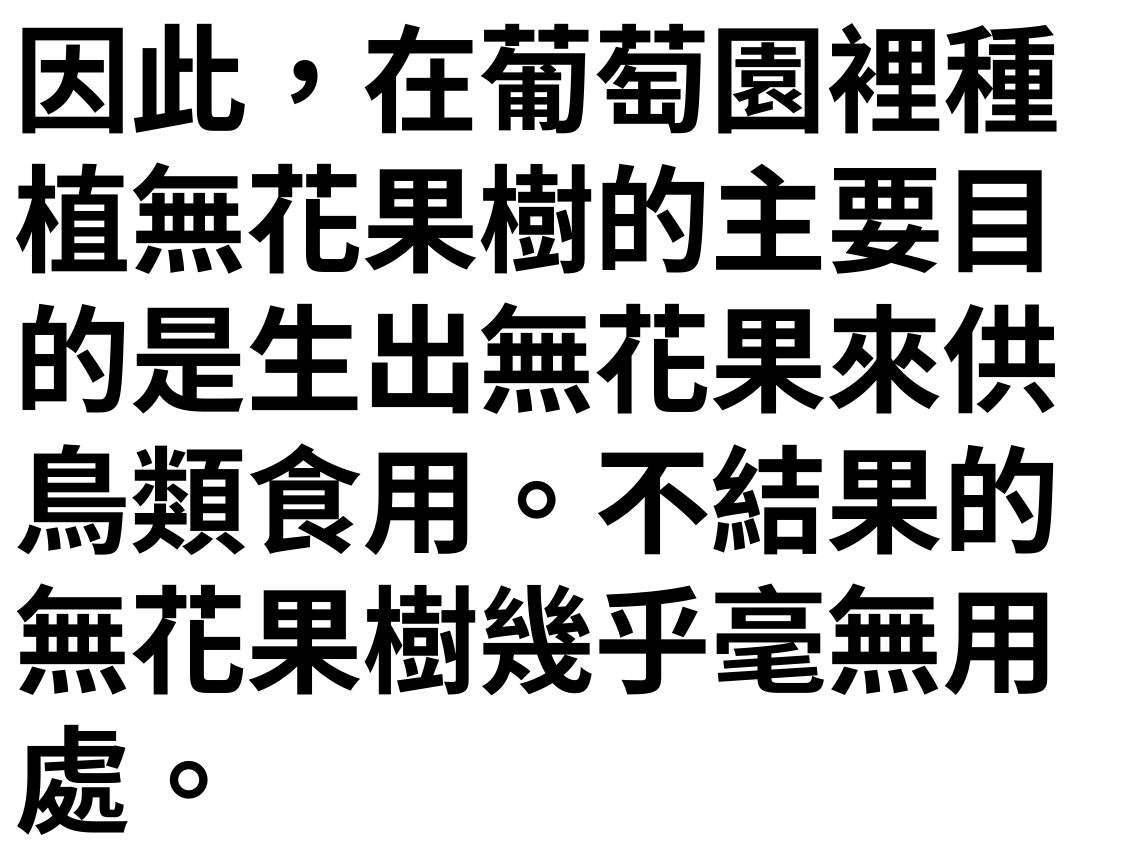

因此，在葡萄園裡種植無花果樹的主要目的是生出無花果來供鳥類食用。不結果的無花果樹幾乎毫無用處。